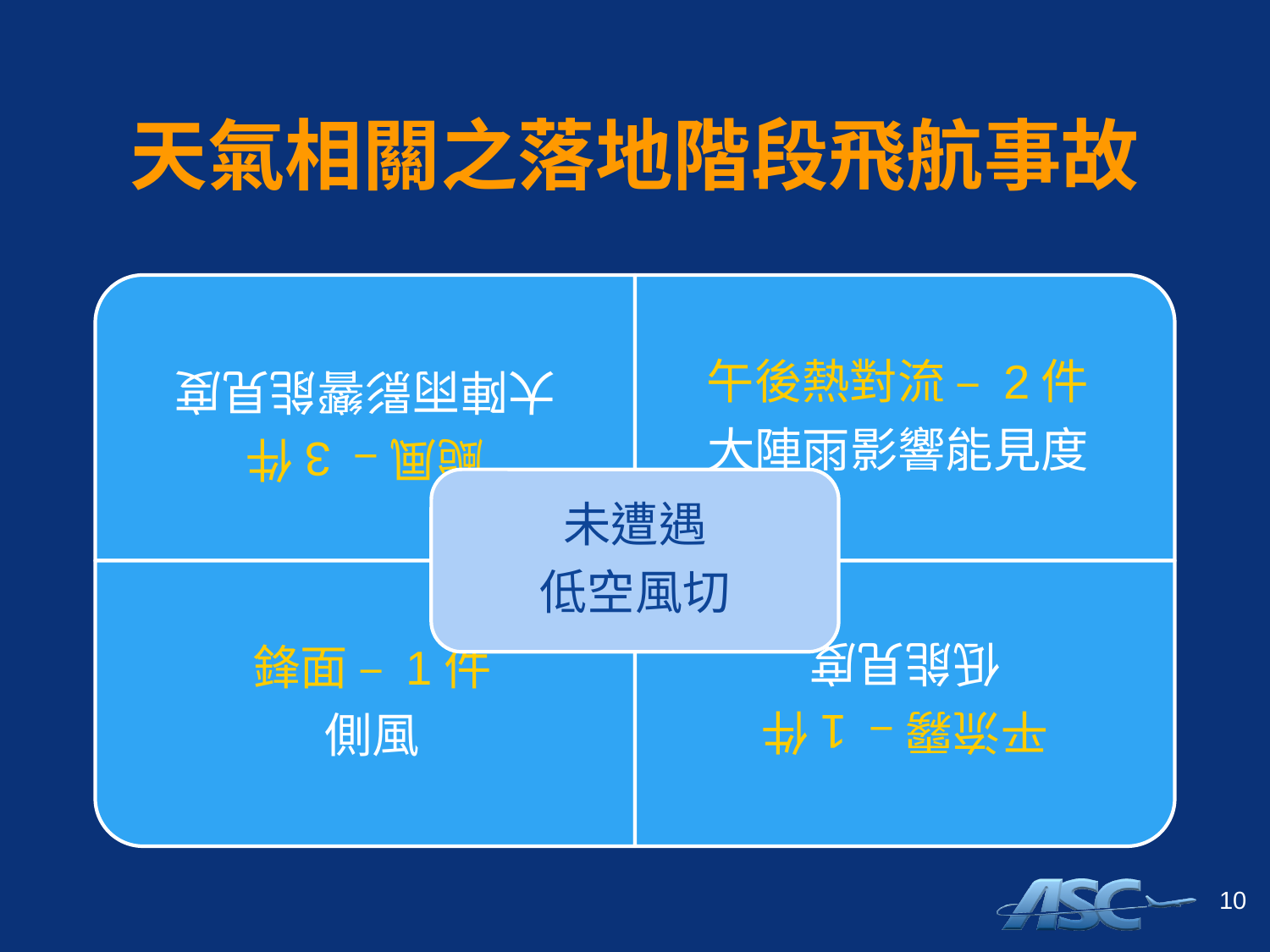

# 天氣相關之落地階段飛航事故
颱風 – 3件
大陣雨影響能見度
午後熱對流 – 2件
大陣雨影響能見度
鋒面 – 1件
側風
平流霧 – 1件
低能見度
未遭遇
低空風切
10